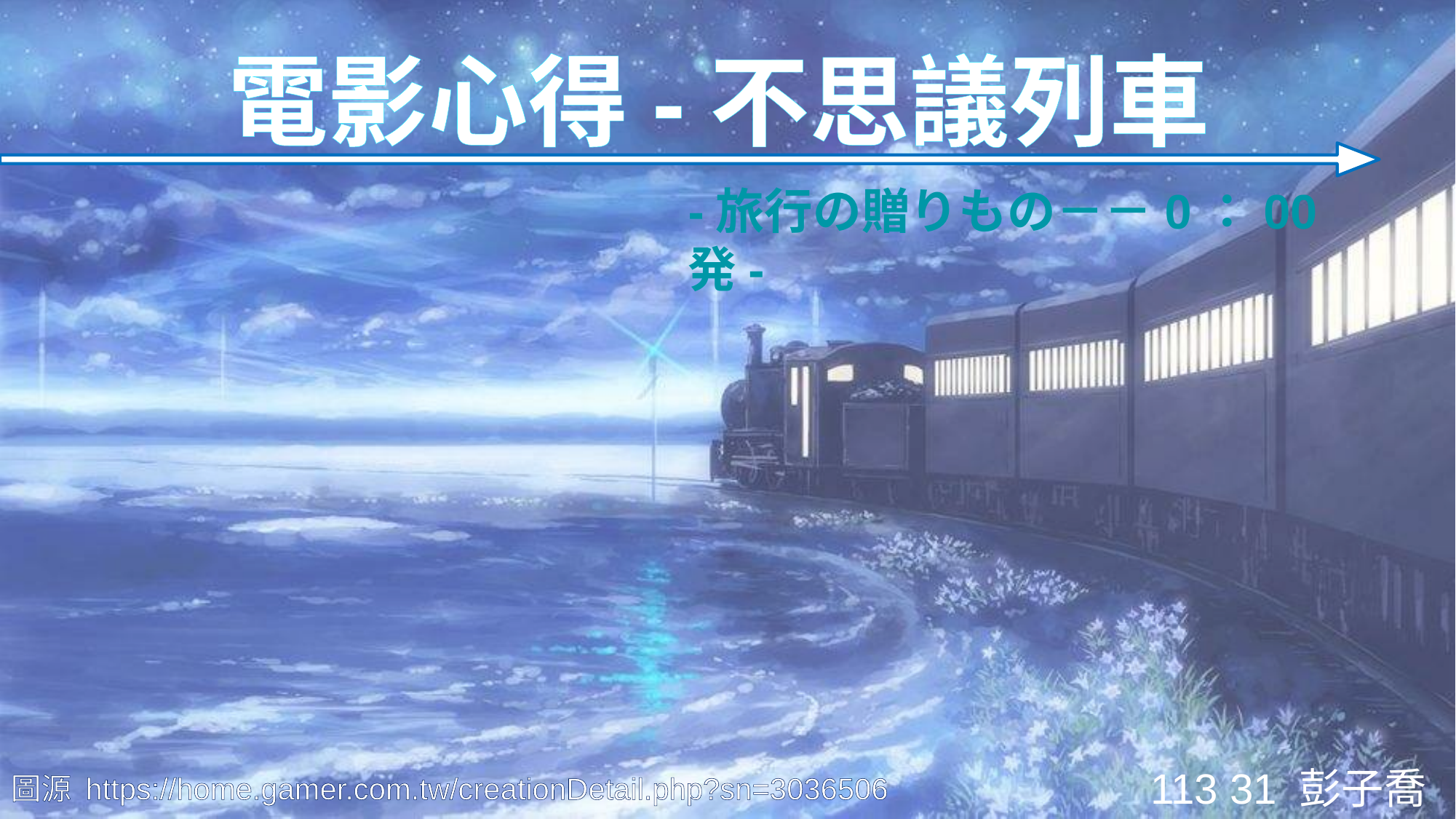

# 電影心得-不思議列車

-旅行の贈りもの－－0：00発-
113 31 彭子喬
圖源 https://home.gamer.com.tw/creationDetail.php?sn=3036506